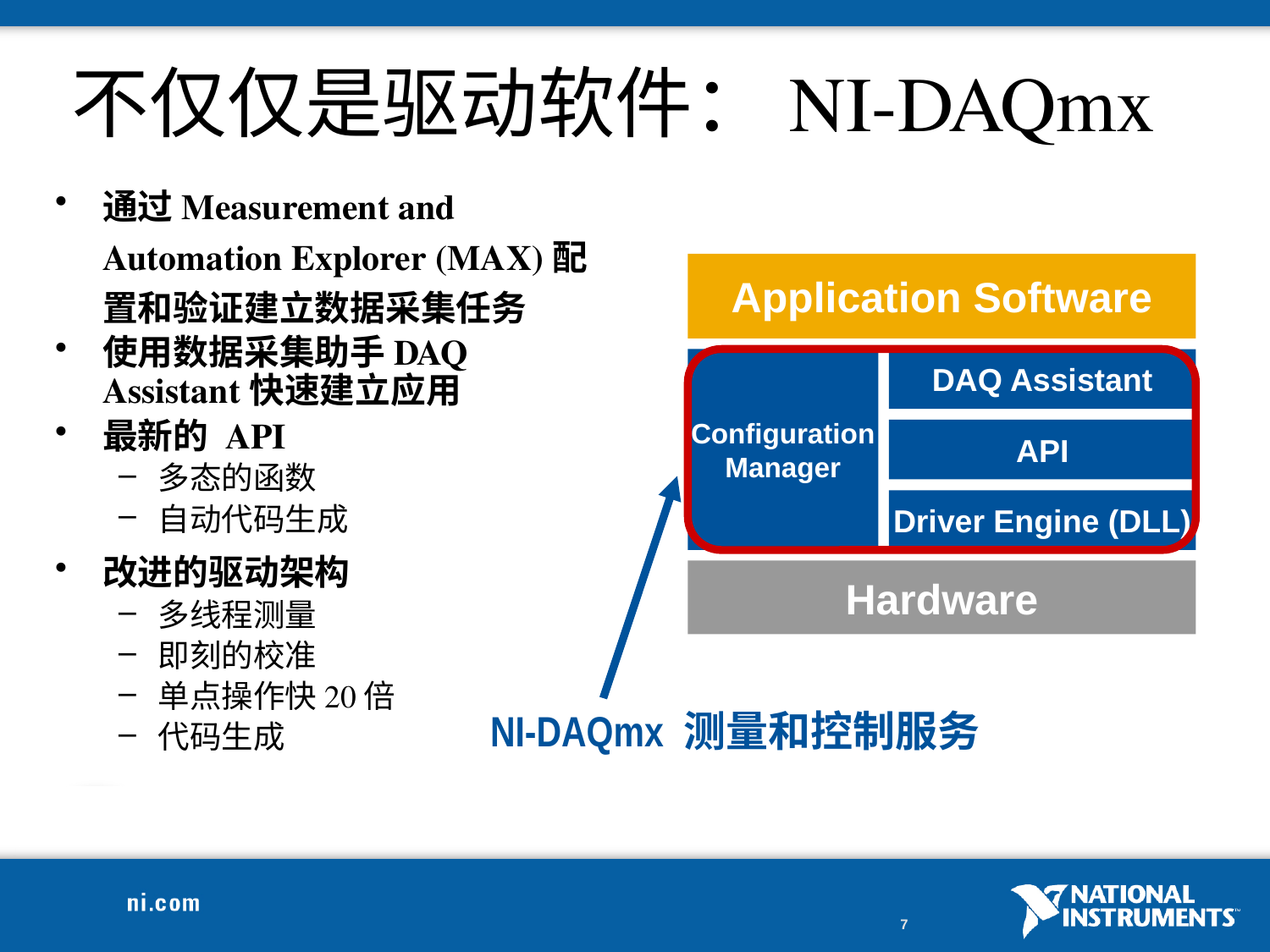

# 不仅仅是驱动软件：NI-DAQmx
通过Measurement and Automation Explorer (MAX)配置和验证建立数据采集任务
使用数据采集助手DAQ Assistant快速建立应用
最新的 API
多态的函数
自动代码生成
改进的驱动架构
多线程测量
即刻的校准
单点操作快20倍
代码生成
Application Software
Configuration
Manager
DAQ Assistant
API
Driver Engine (DLL)
Hardware

NI-DAQmx 测量和控制服务